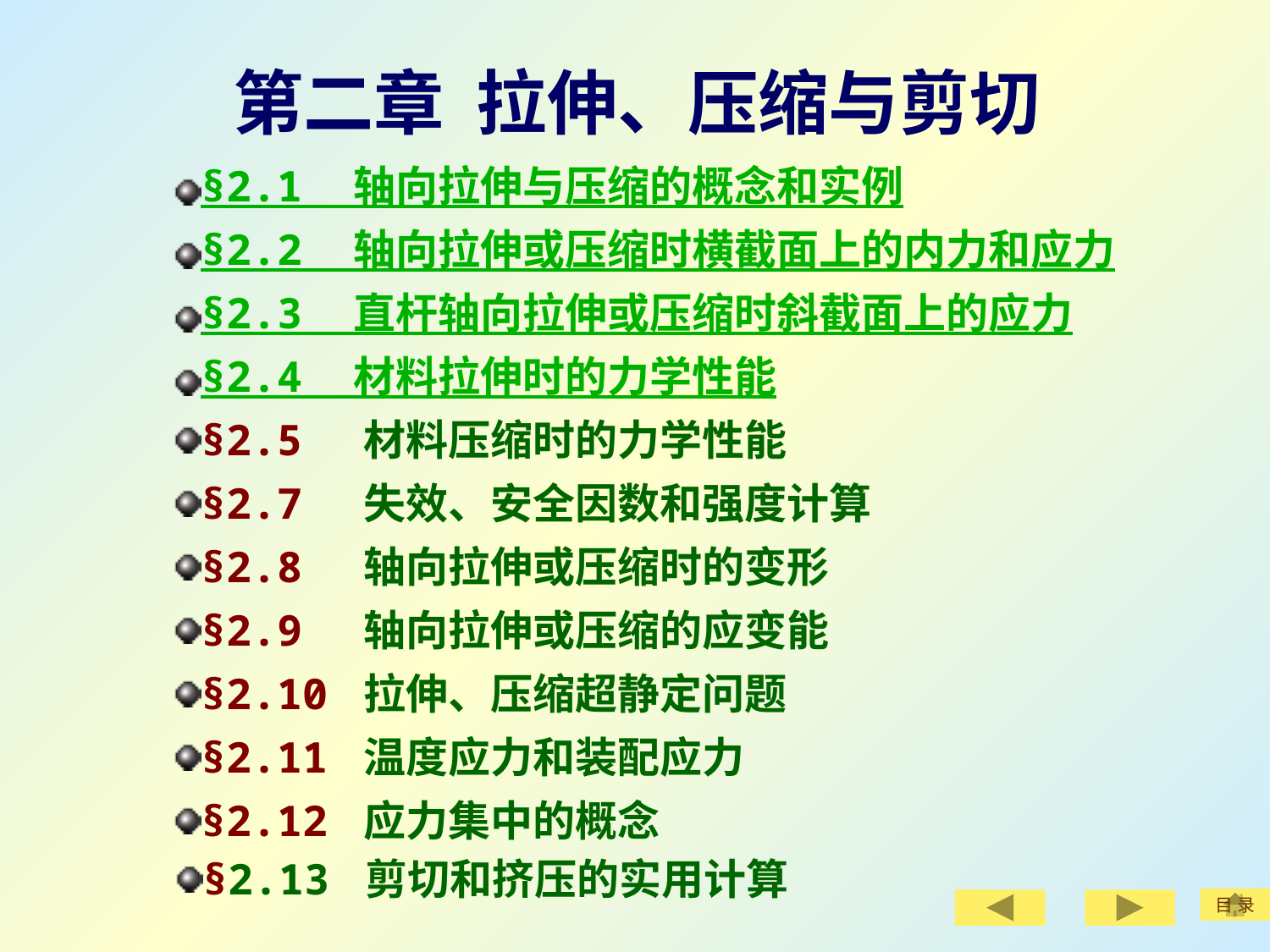

第二章  拉伸、压缩与剪切
§2.1  轴向拉伸与压缩的概念和实例
§2.2  轴向拉伸或压缩时横截面上的内力和应力
§2.3  直杆轴向拉伸或压缩时斜截面上的应力
§2.4  材料拉伸时的力学性能
§2.5  材料压缩时的力学性能
§2.7  失效、安全因数和强度计算
§2.8  轴向拉伸或压缩时的变形
§2.9  轴向拉伸或压缩的应变能
§2.10 拉伸、压缩超静定问题
§2.11 温度应力和装配应力
§2.12 应力集中的概念
§2.13 剪切和挤压的实用计算

目 录